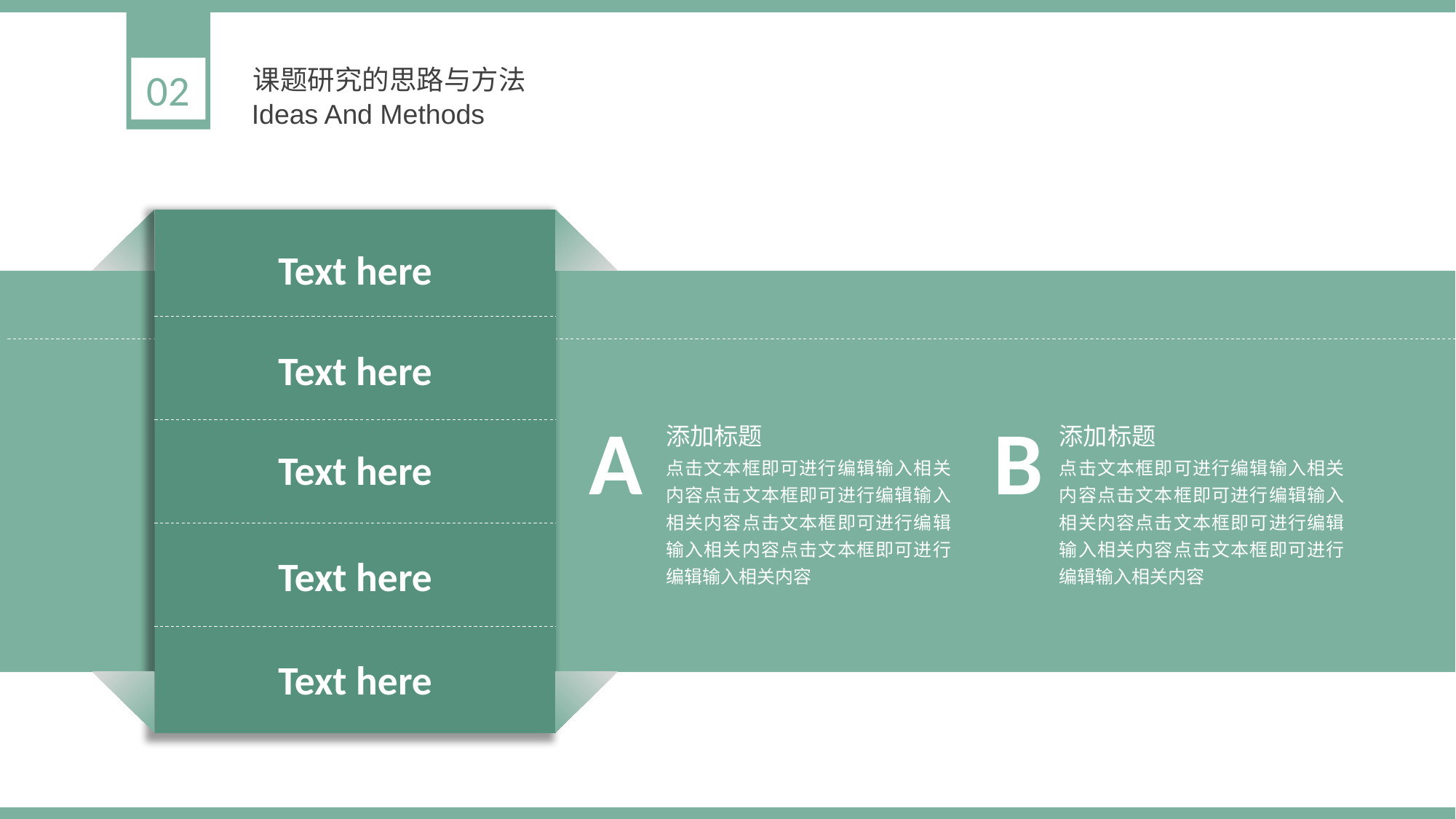

课题研究的思路与方法
02
Ideas And Methods

Text here

PPT模板下载：www.1ppt.com/moban/     行业PPT模板：www.1ppt.com/hangye/
节日PPT模板：www.1ppt.com/jieri/           PPT素材下载：www.1ppt.com/sucai/
PPT背景图片：www.1ppt.com/beijing/      PPT图表下载：www.1ppt.com/tubiao/
优秀PPT下载：www.1ppt.com/xiazai/        PPT教程： www.1ppt.com/powerpoint/
Word教程： www.1ppt.com/word/              Excel教程：www.1ppt.com/excel/
资料下载：www.1ppt.com/ziliao/                PPT课件下载：www.1ppt.com/kejian/
范文下载：www.1ppt.com/fanwen/             试卷下载：www.1ppt.com/shiti/
教案下载：www.1ppt.com/jiaoan/

Text here
B
A
添加标题
添加标题
Text here
点击文本框即可进行编辑输入相关内容点击文本框即可进行编辑输入相关内容点击文本框即可进行编辑输入相关内容点击文本框即可进行编辑输入相关内容
点击文本框即可进行编辑输入相关内容点击文本框即可进行编辑输入相关内容点击文本框即可进行编辑输入相关内容点击文本框即可进行编辑输入相关内容
Text here
Text here